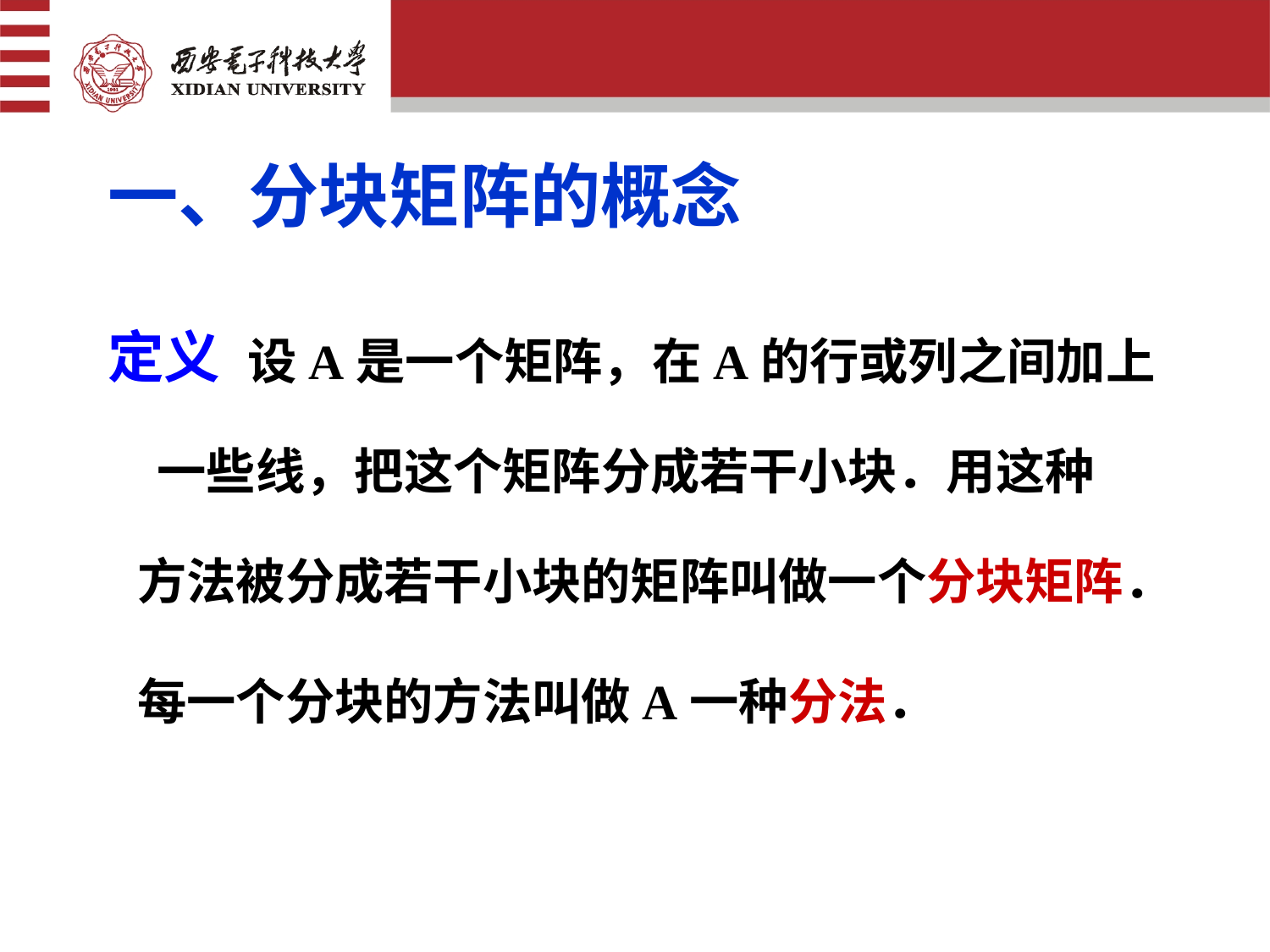

一、分块矩阵的概念
定义
设A是一个矩阵，在A的行或列之间加上
一些线，把这个矩阵分成若干小块．用这种
方法被分成若干小块的矩阵叫做一个分块矩阵．
每一个分块的方法叫做A一种分法．